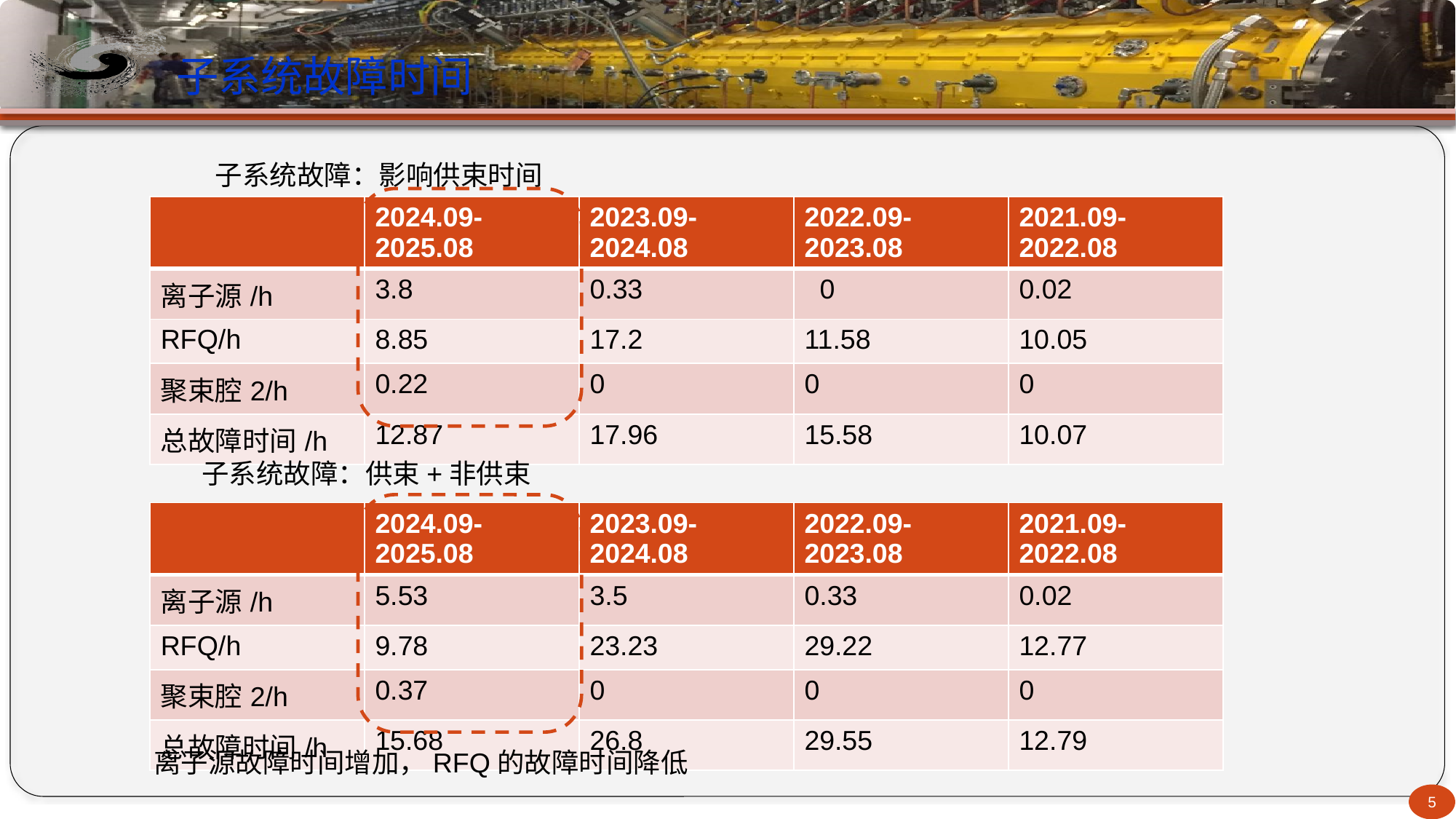

# 子系统故障时间
子系统故障：影响供束时间

|  | 2024.09-2025.08 | 2023.09-2024.08 | 2022.09-2023.08 | 2021.09-2022.08 |
| --- | --- | --- | --- | --- |
| 离子源/h | 3.8 | 0.33 | 0 | 0.02 |
| RFQ/h | 8.85 | 17.2 | 11.58 | 10.05 |
| 聚束腔2/h | 0.22 | 0 | 0 | 0 |
| 总故障时间/h | 12.87 | 17.96 | 15.58 | 10.07 |
子系统故障：供束+非供束

|  | 2024.09-2025.08 | 2023.09-2024.08 | 2022.09-2023.08 | 2021.09-2022.08 |
| --- | --- | --- | --- | --- |
| 离子源/h | 5.53 | 3.5 | 0.33 | 0.02 |
| RFQ/h | 9.78 | 23.23 | 29.22 | 12.77 |
| 聚束腔2/h | 0.37 | 0 | 0 | 0 |
| 总故障时间/h | 15.68 | 26.8 | 29.55 | 12.79 |
离子源故障时间增加，RFQ的故障时间降低
5